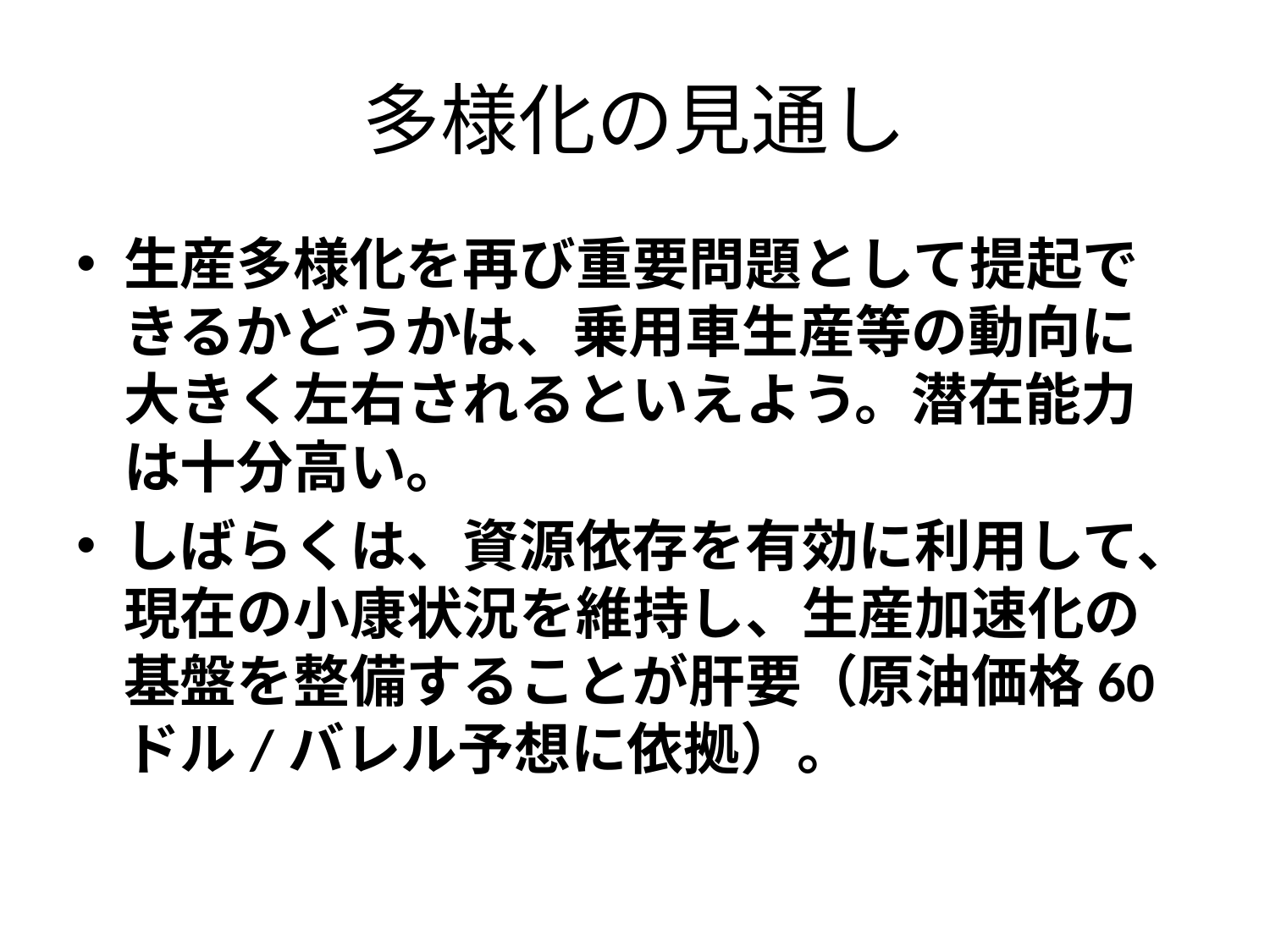

# 多様化の見通し
生産多様化を再び重要問題として提起できるかどうかは、乗用車生産等の動向に大きく左右されるといえよう。潜在能力は十分高い。
しばらくは、資源依存を有効に利用して、現在の小康状況を維持し、生産加速化の基盤を整備することが肝要（原油価格60ドル/バレル予想に依拠）。